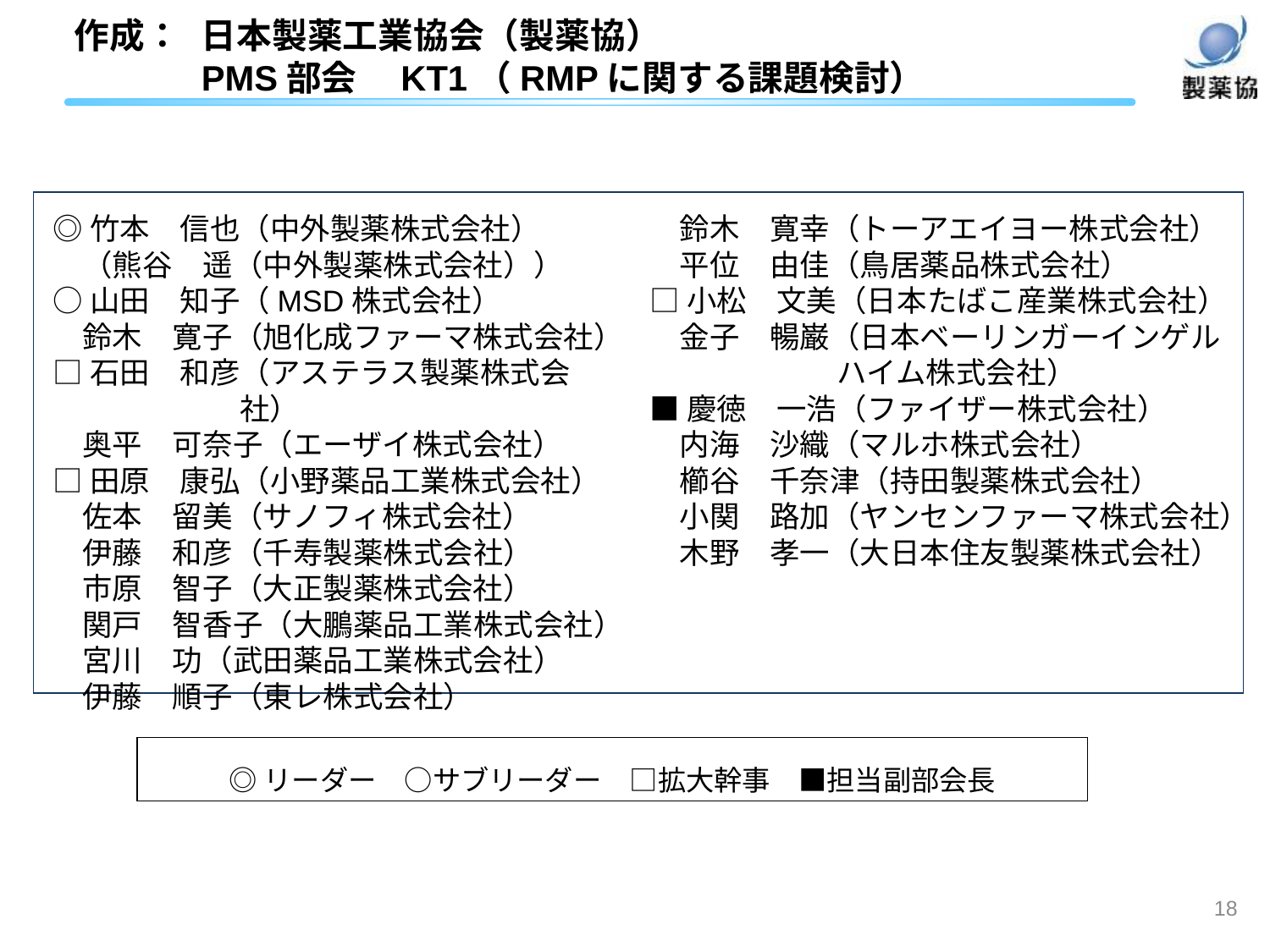

作成：	日本製薬工業協会（製薬協）
	PMS部会　KT1（RMPに関する課題検討）

◎竹本　信也（中外製薬株式会社）
　（熊谷　遥（中外製薬株式会社））
○山田　知子（MSD株式会社）
　鈴木　寛子（旭化成ファーマ株式会社）
□石田　和彦（アステラス製薬株式会社）
　奥平　可奈子（エーザイ株式会社）
□田原　康弘（小野薬品工業株式会社）
　佐本　留美（サノフィ株式会社）
　伊藤　和彦（千寿製薬株式会社）
　市原　智子（大正製薬株式会社）
　関戸　智香子（大鵬薬品工業株式会社）
　宮川　功（武田薬品工業株式会社）
　伊藤　順子（東レ株式会社）
　鈴木　寛幸（トーアエイヨー株式会社）
　平位　由佳（鳥居薬品株式会社）
□小松　文美（日本たばこ産業株式会社）
　金子　暢巌（日本ベーリンガーインゲル
ハイム株式会社）
■慶徳　一浩（ファイザー株式会社）
　内海　沙織（マルホ株式会社）
　櫛谷　千奈津（持田製薬株式会社）
　小関　路加（ヤンセンファーマ株式会社）
　木野　孝一（大日本住友製薬株式会社）
◎リーダー　○サブリーダー　□拡大幹事　■担当副部会長
18